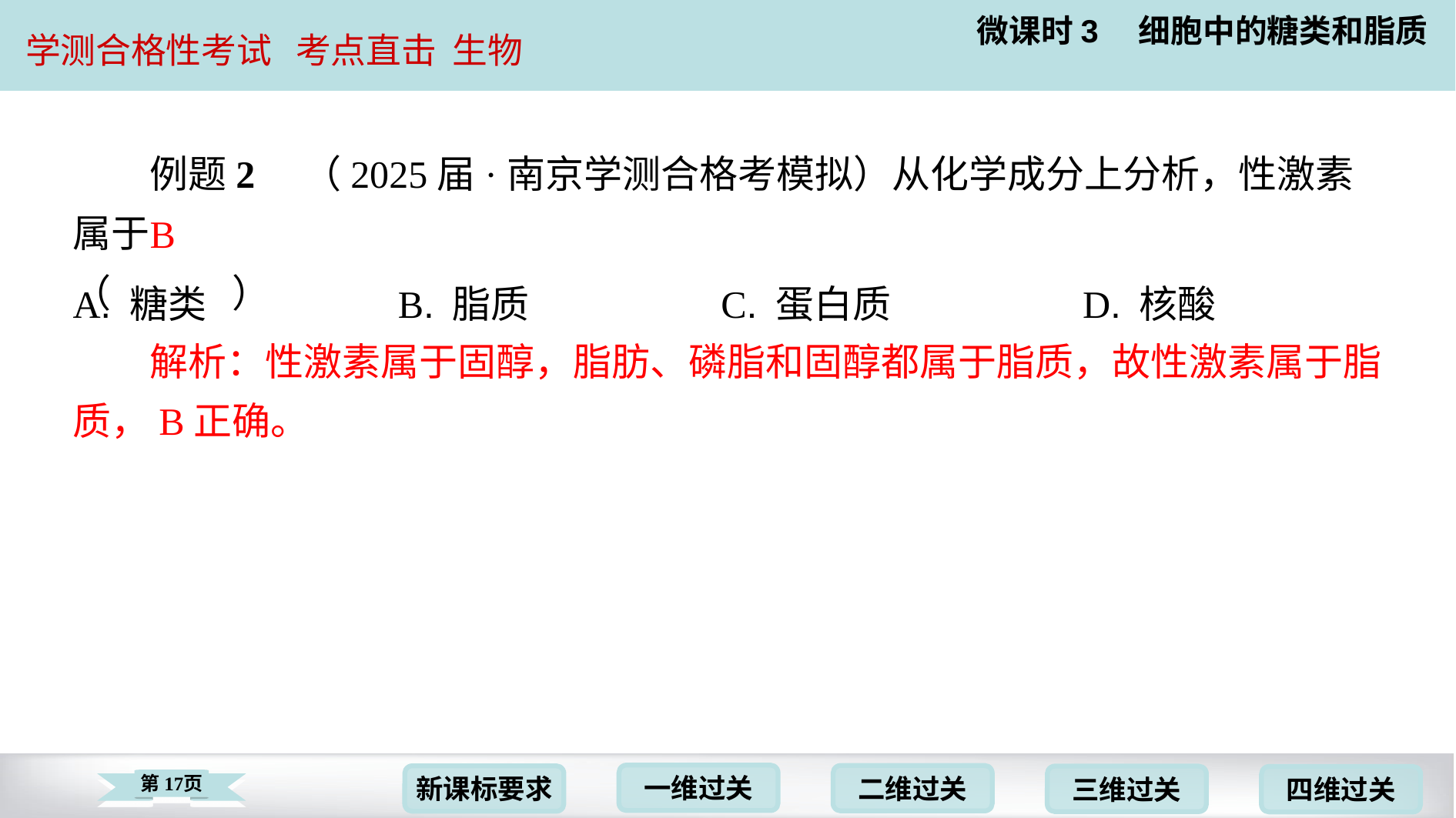

例题2　（2025届·南京学测合格考模拟）从化学成分上分析，性激素属于
（　B　）
B
| A. 糖类 | B. 脂质 | C. 蛋白质 | D. 核酸 |
| --- | --- | --- | --- |
解析：性激素属于固醇，脂肪、磷脂和固醇都属于脂质，故性激素属于脂
质，B正确。